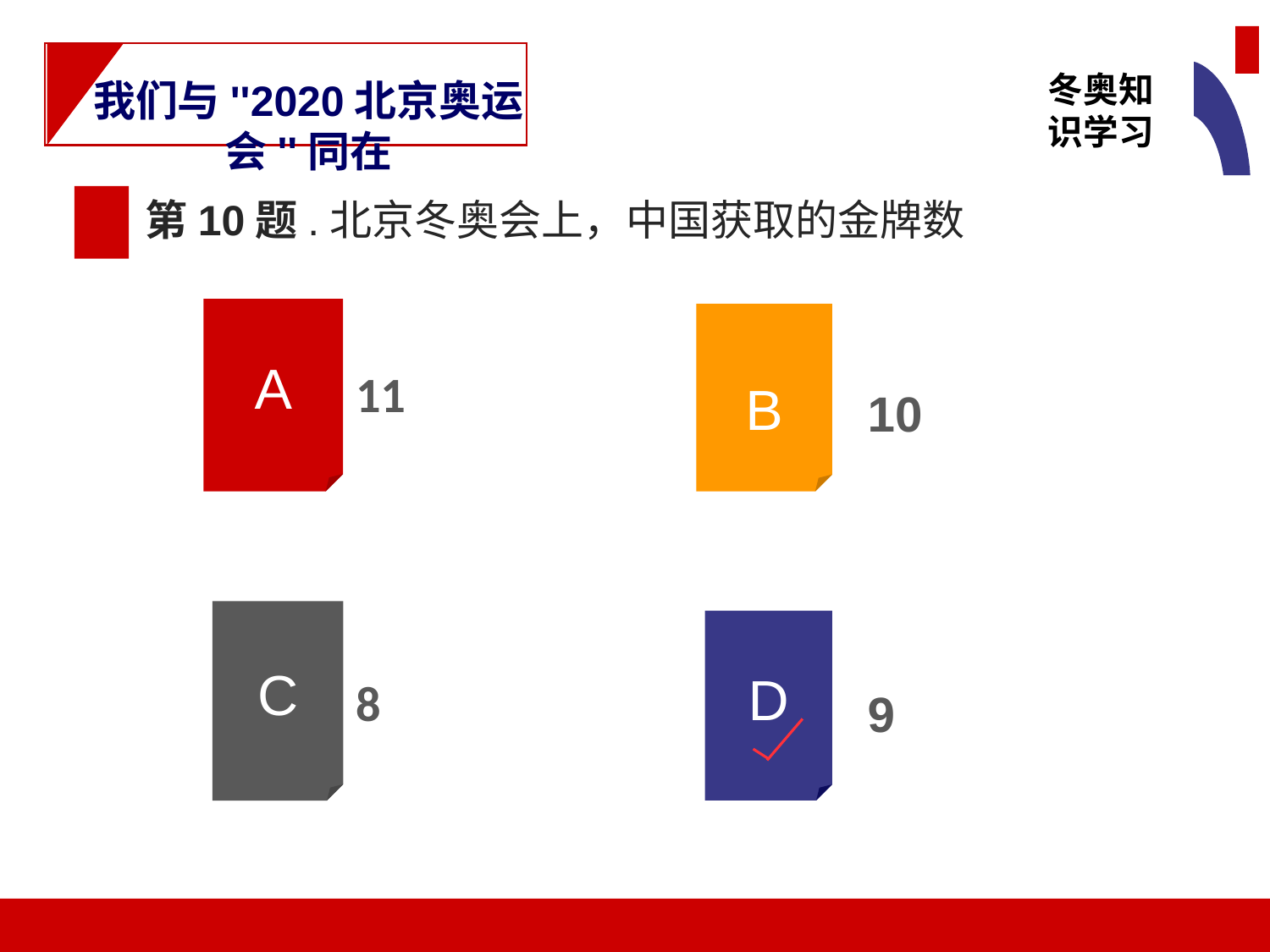

冬奥知识学习

我们与''2020北京奥运会''同在

第10题.北京冬奥会上，中国获取的金牌数
11
10
A

B

8
9
C
D

41